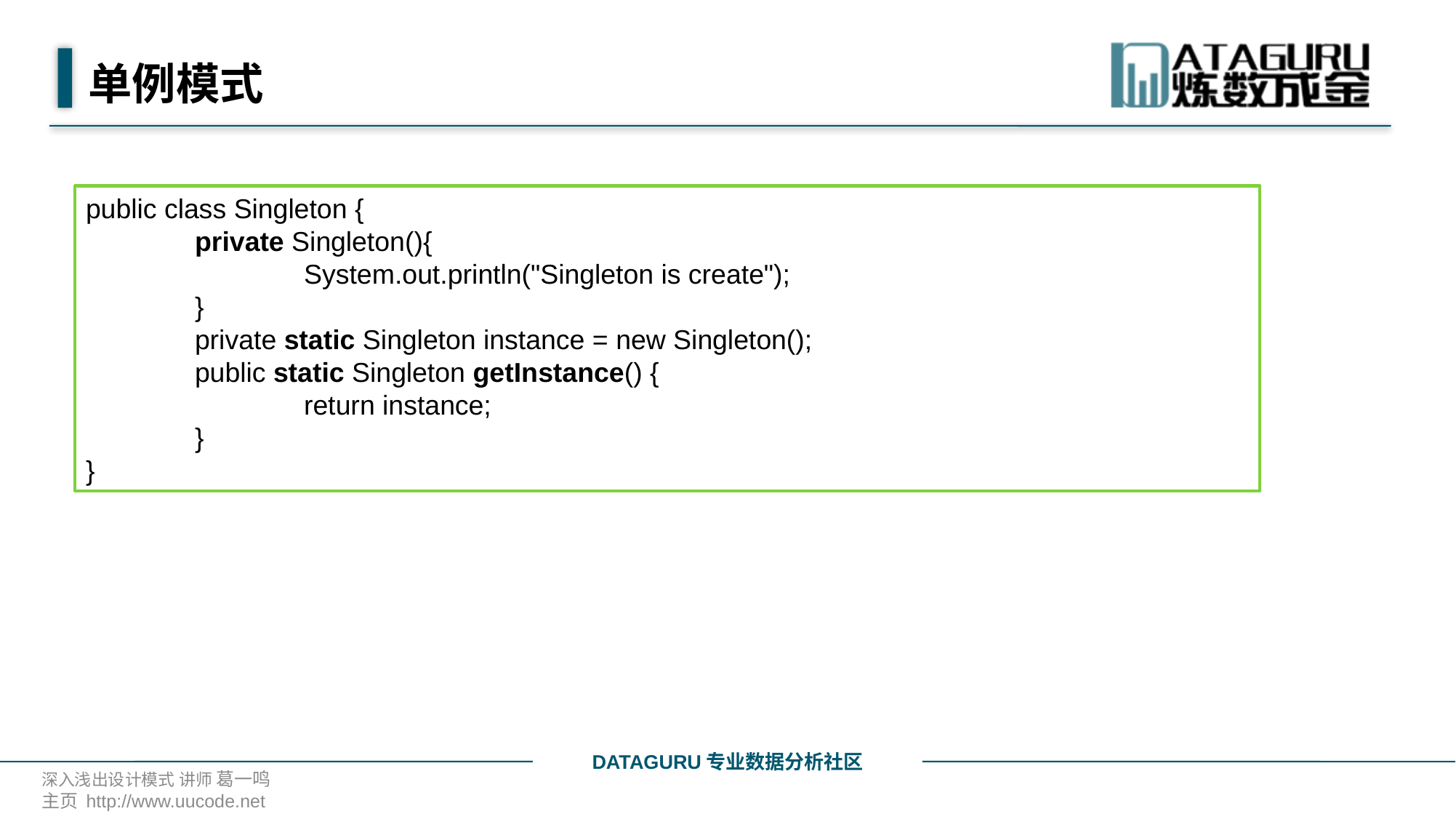

# 单例模式
public class Singleton {
	private Singleton(){
		System.out.println("Singleton is create");
	}
	private static Singleton instance = new Singleton();
	public static Singleton getInstance() {
		return instance;
	}
}